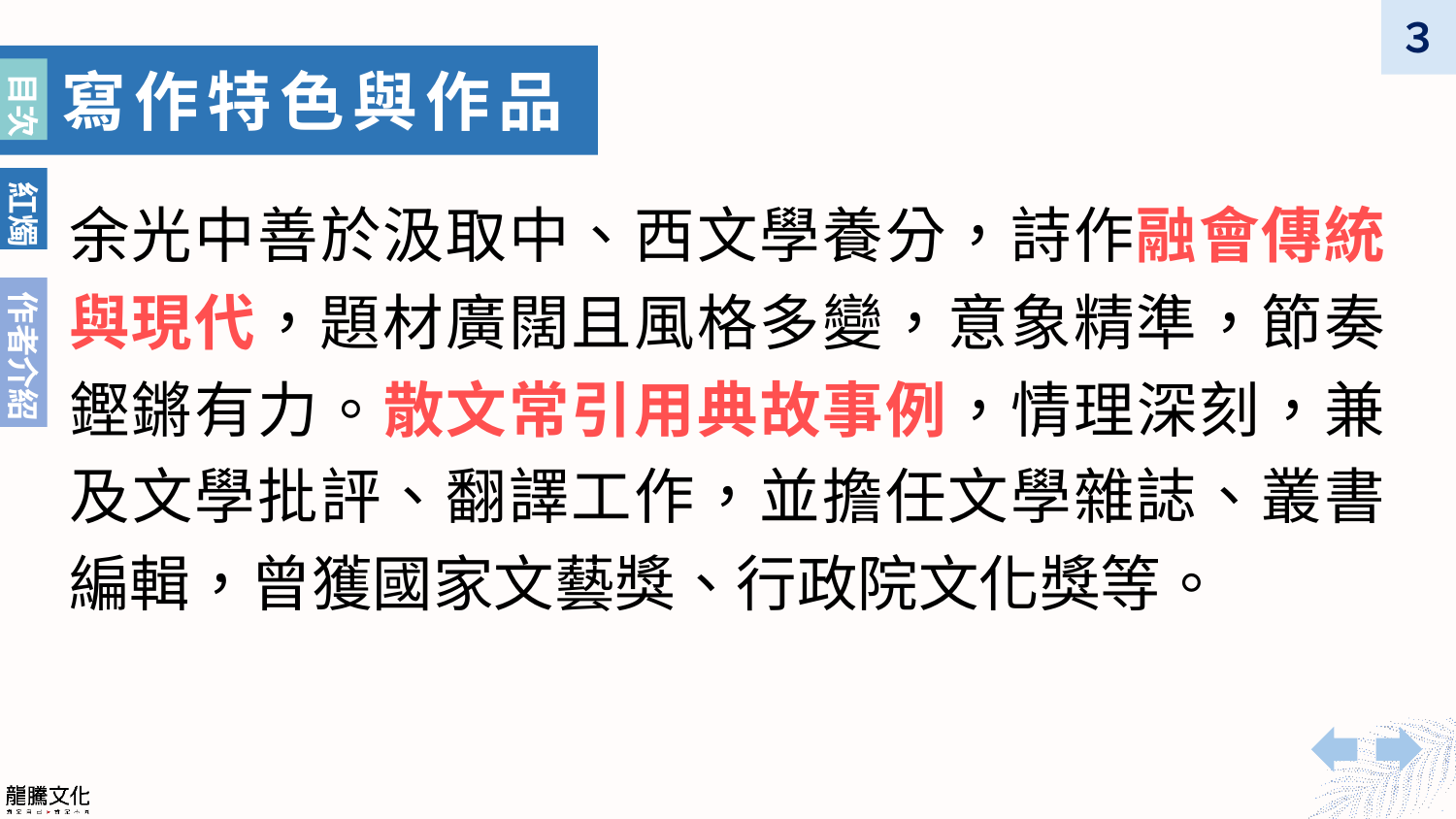

寫作特色與作品
目次
余光中善於汲取中、西文學養分，詩作融會傳統與現代，題材廣闊且風格多變，意象精準，節奏鏗鏘有力。散文常引用典故事例，情理深刻，兼及文學批評、翻譯工作，並擔任文學雜誌、叢書編輯，曾獲國家文藝獎、行政院文化獎等。